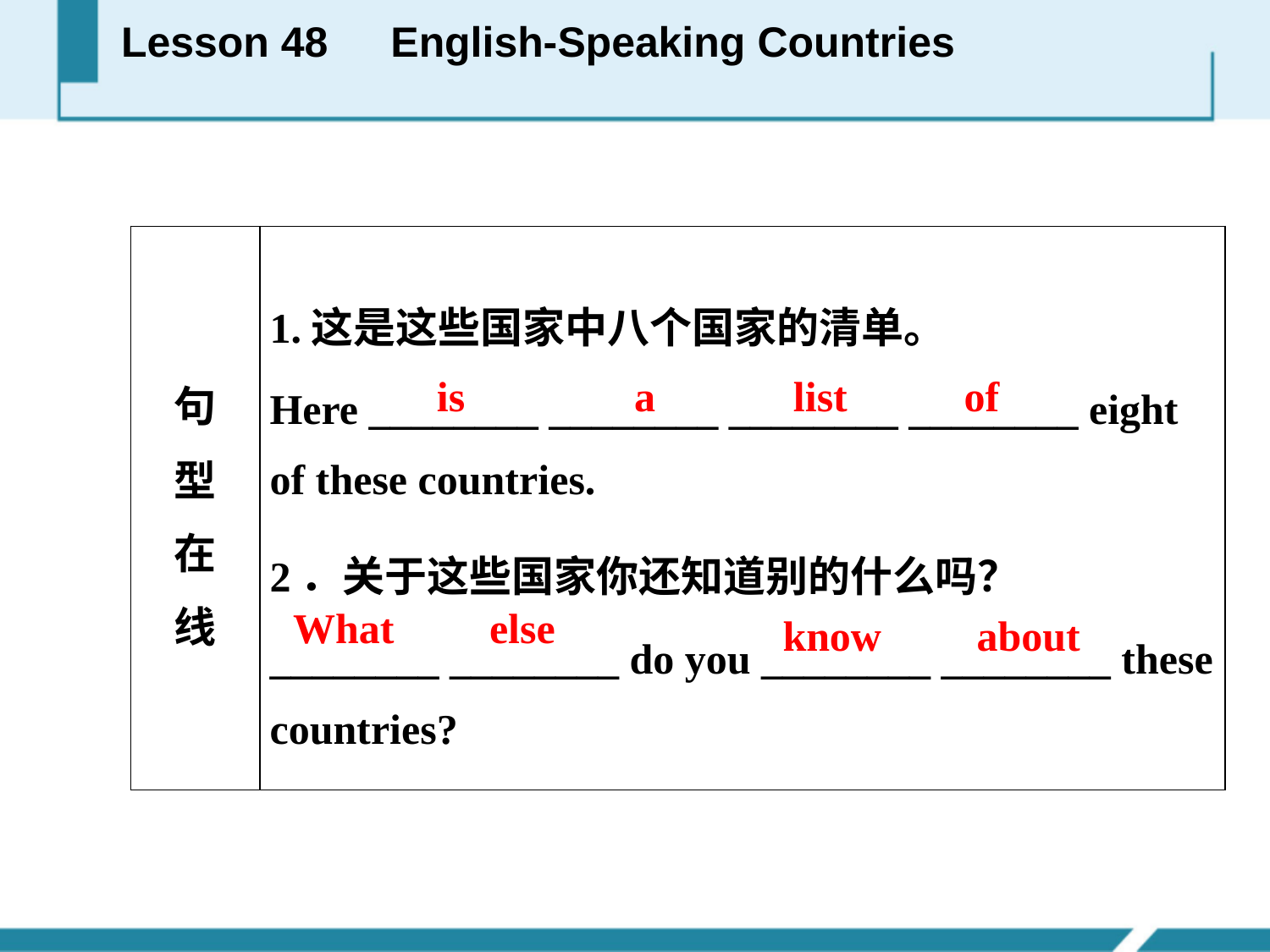

Lesson 48　English­-Speaking Countries
| 句 型 在 线 | 1.这是这些国家中八个国家的清单。 Here \_\_\_\_\_\_\_\_ \_\_\_\_\_\_\_\_ \_\_\_\_\_\_\_\_ \_\_\_\_\_\_\_\_ eight of these countries. 2．关于这些国家你还知道别的什么吗？ \_\_\_\_\_\_\_\_ \_\_\_\_\_\_\_\_ do you \_\_\_\_\_\_\_\_ \_\_\_\_\_\_\_\_ these countries? |
| --- | --- |
is                a             list           of

What         else
know         about